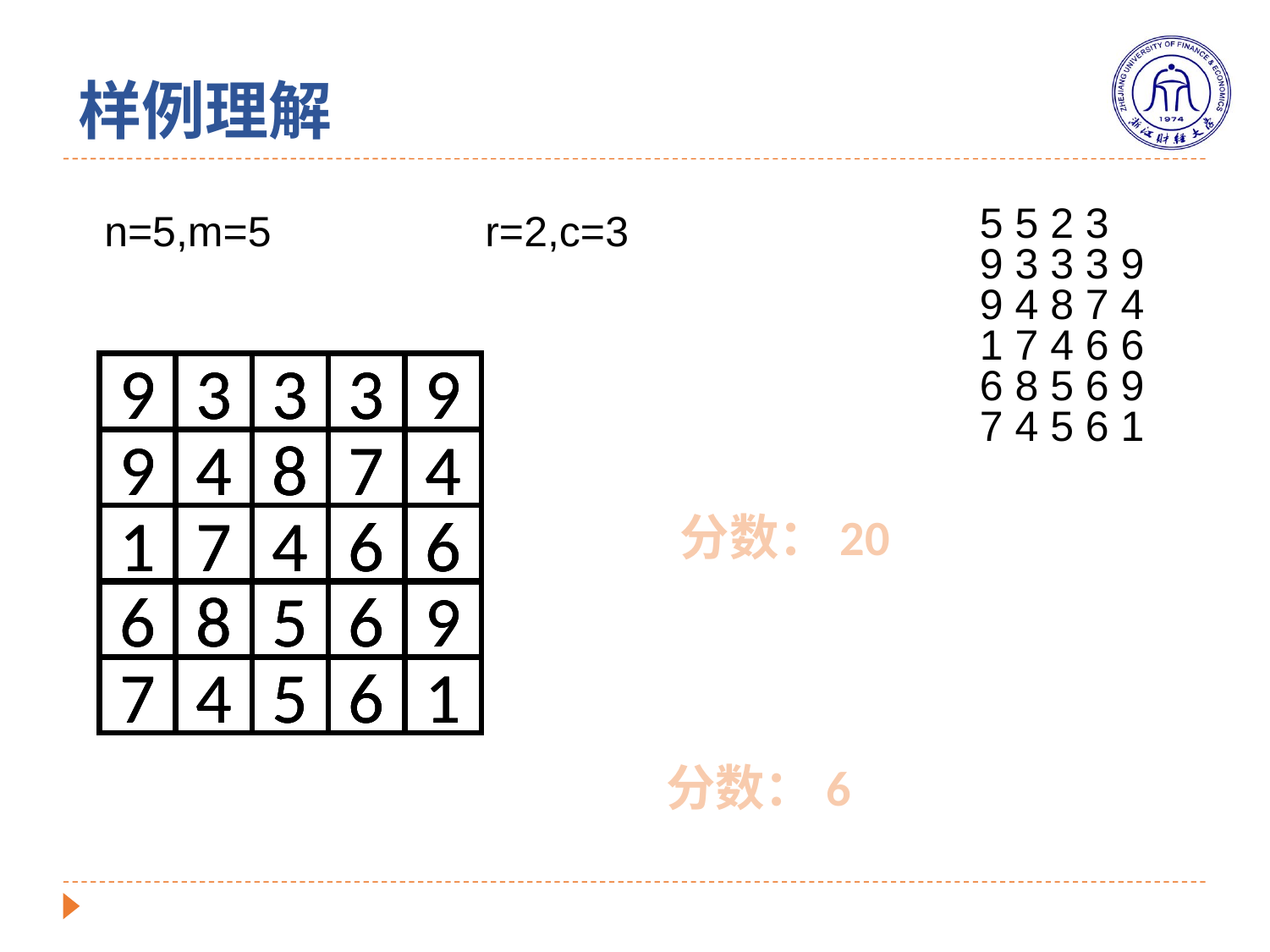

# 样例理解
n=5,m=5		r=2,c=3
5 5 2 3
9 3 3 3 9
9 4 8 7 4
1 7 4 6 6
6 8 5 6 9
7 4 5 6 1
9

9

9

3

3

3

3

3

3

3

3

3

9

9

9

9

9

9

4

4

4

8

8

8

7

7

7

4

4

4

1

1

1

7

7

7

4

4

4

6

6

6

6

6

6

分数：20
6

6

6

8

8

8

5

5

5

6

6

6

9

9

9

7

7

7

4

4

4

5

5

5

6

6

6

1

1

1

分数：6